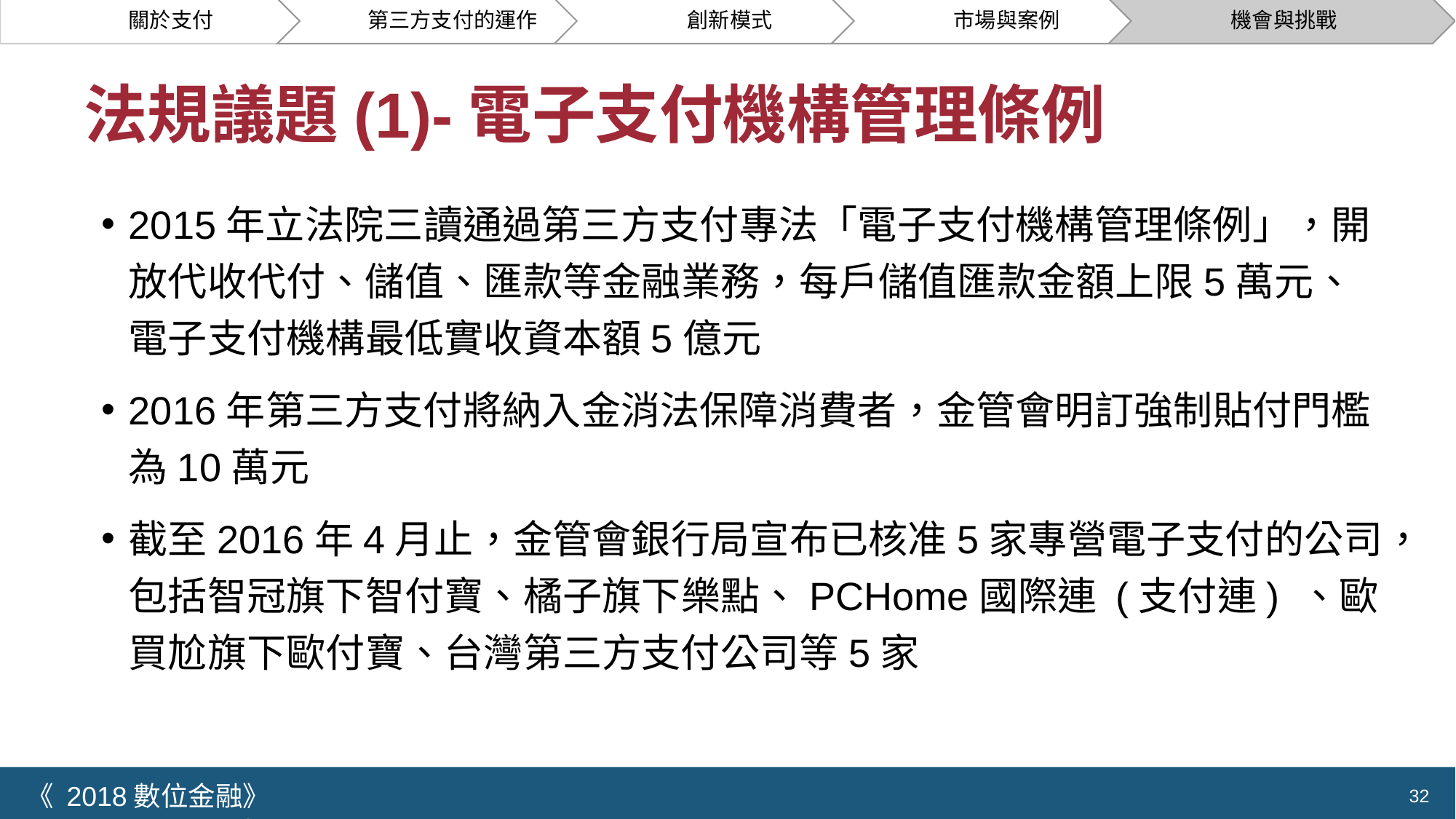

關於支付
第三方支付的運作
創新模式
市場與案例
機會與挑戰
# 法規議題(1)-電子支付機構管理條例
2015年立法院三讀通過第三方支付專法「電子支付機構管理條例」，開放代收代付、儲值、匯款等金融業務，每戶儲值匯款金額上限5萬元、電子支付機構最低實收資本額5億元
2016年第三方支付將納入金消法保障消費者，金管會明訂強制貼付門檻為10萬元
截至2016年4月止，金管會銀行局宣布已核准5家專營電子支付的公司，包括智冠旗下智付寶、橘子旗下樂點、PCHome國際連 (支付連) 、歐買尬旗下歐付寶、台灣第三方支付公司等5家
《 2018數位金融》                                                                                                                                             	NCTU.IIM.IEBI Lab
32